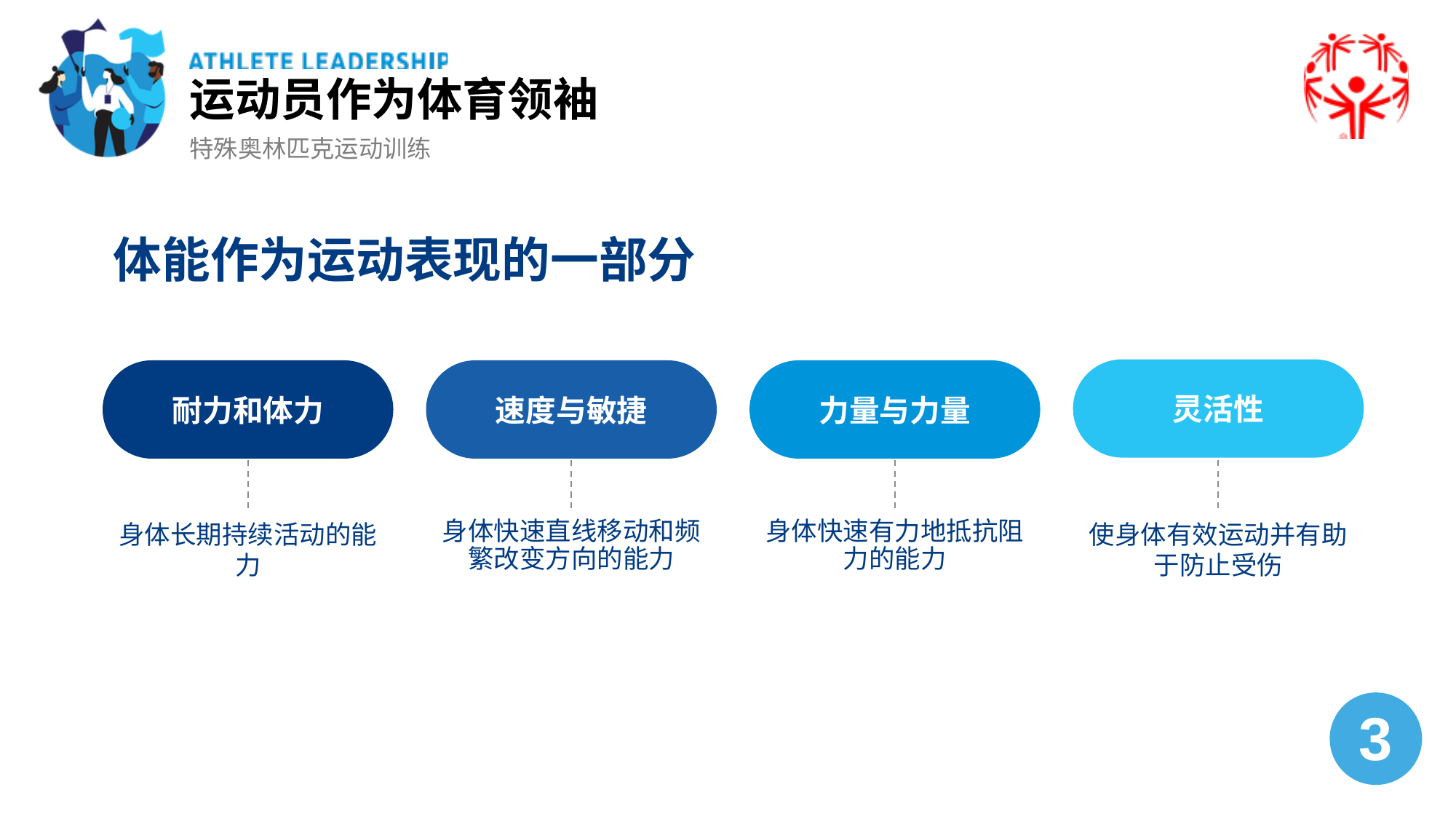

运动员作为体育领袖
特殊奥林匹克运动训练
体能作为运动表现的一部分
灵活性
耐力和体力
速度与敏捷
力量与力量
身体长期持续活动的能力
身体快速直线移动和频繁改变方向的能力
身体快速有力地抵抗阻力的能力
使身体有效运动并有助于防止受伤

3